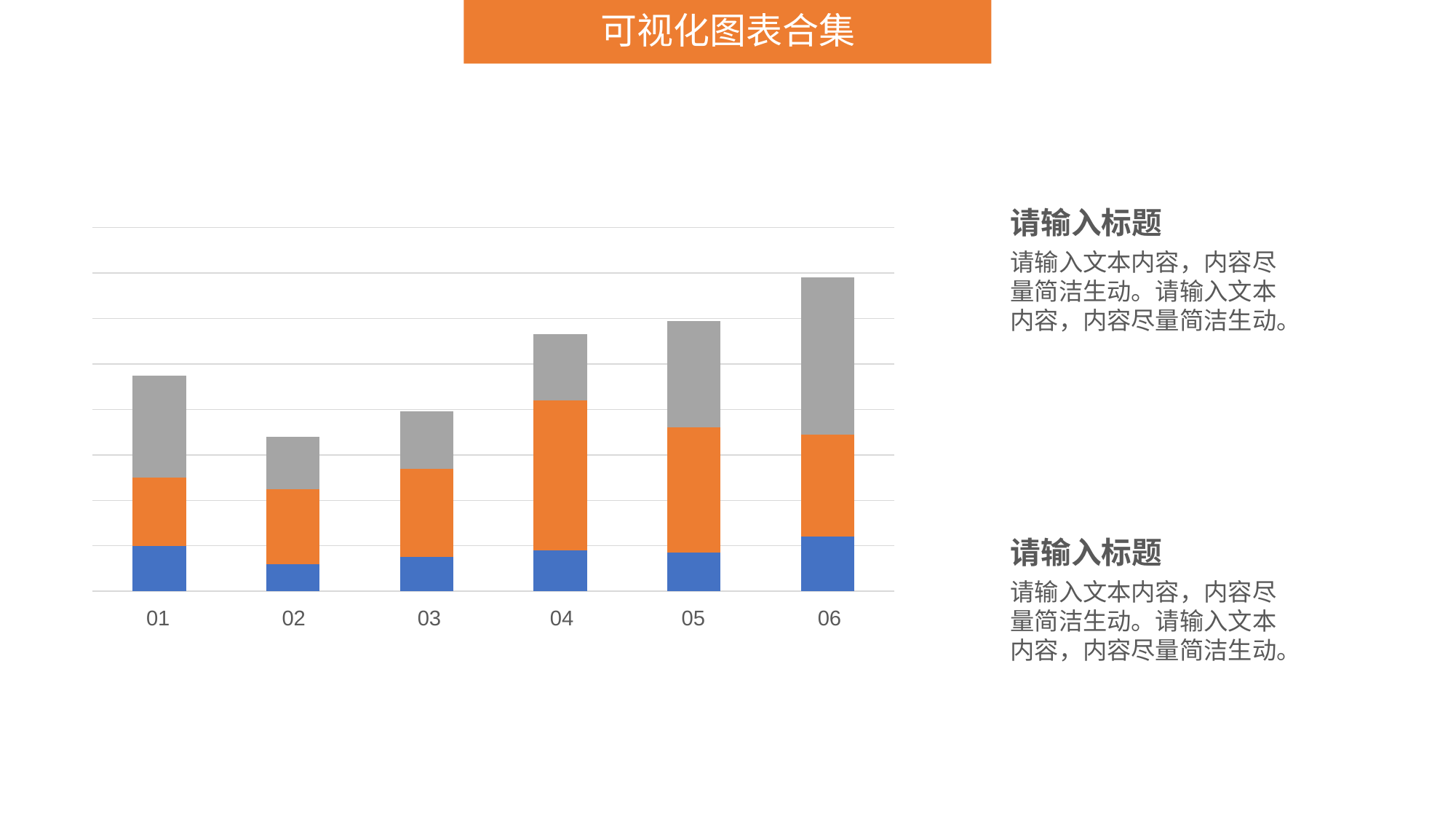

请输入标题
请输入文本内容，内容尽量简洁生动。请输入文本内容，内容尽量简洁生动。

请输入标题
请输入文本内容，内容尽量简洁生动。请输入文本内容，内容尽量简洁生动。

### Chart

| Category | Series 1 | Series 2 | Series 3 |
|---|---|---|---|
| England | 20000.0 | 30000.0 | 45000.0 |
| Germany | 12000.0 | 33000.0 | 23000.0 |
| Norway | 15000.0 | 39000.0 | 25000.0 |
| Denmark | 18000.0 | 66000.0 | 29000.0 |
| France | 17000.0 | 55000.0 | 47000.0 |
| Spain | 24000.0 | 45000.0 | 69000.0 |
01
02
03
04
05
06